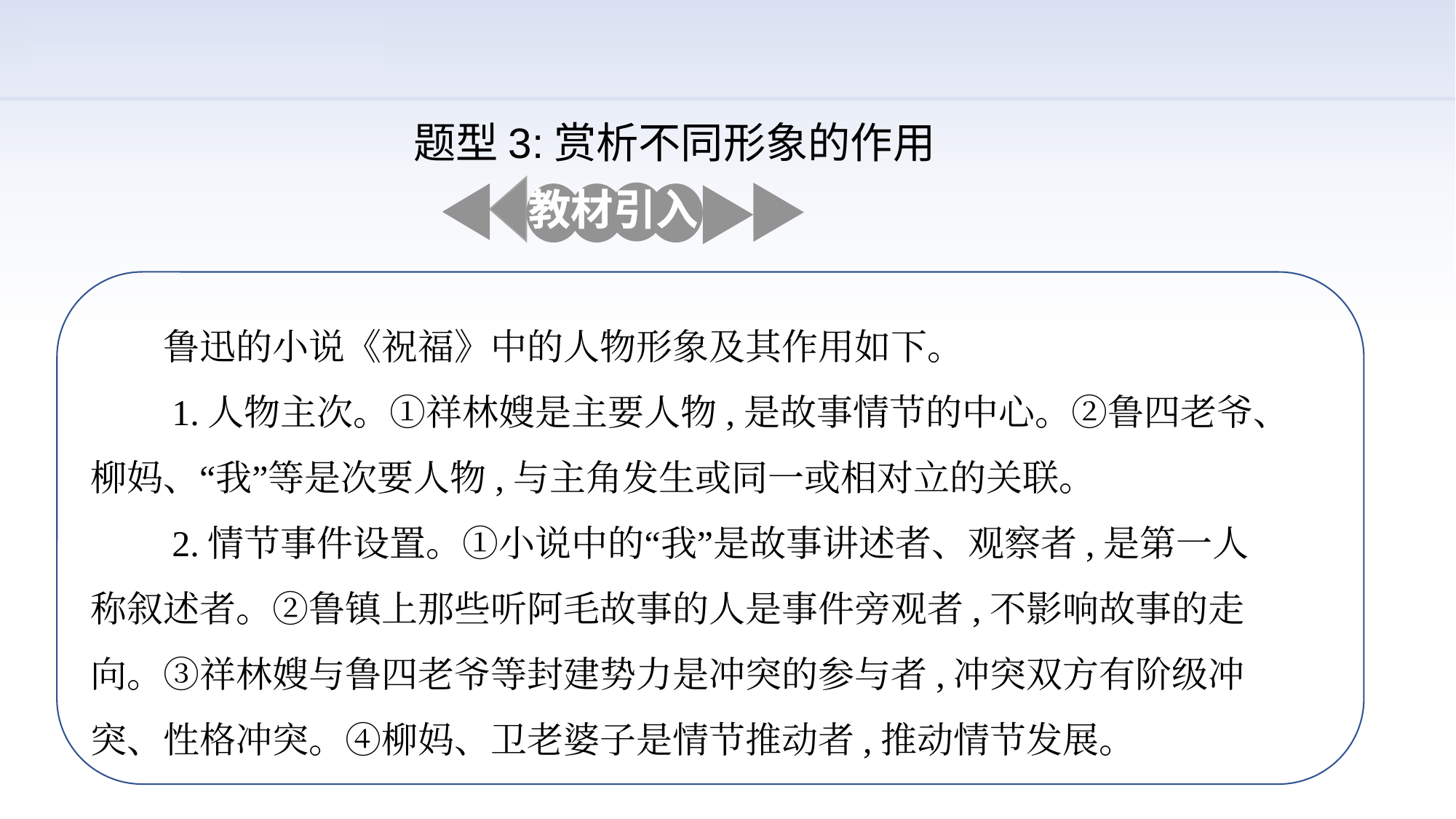

题型3:赏析不同形象的作用

教材引入

教材引入

　　鲁迅的小说《祝福》中的人物形象及其作用如下。
　　1.人物主次。①祥林嫂是主要人物,是故事情节的中心。②鲁四老爷、柳妈、“我”等是次要人物,与主角发生或同一或相对立的关联。
　　2.情节事件设置。①小说中的“我”是故事讲述者、观察者,是第一人称叙述者。②鲁镇上那些听阿毛故事的人是事件旁观者,不影响故事的走向。③祥林嫂与鲁四老爷等封建势力是冲突的参与者,冲突双方有阶级冲突、性格冲突。④柳妈、卫老婆子是情节推动者,推动情节发展。